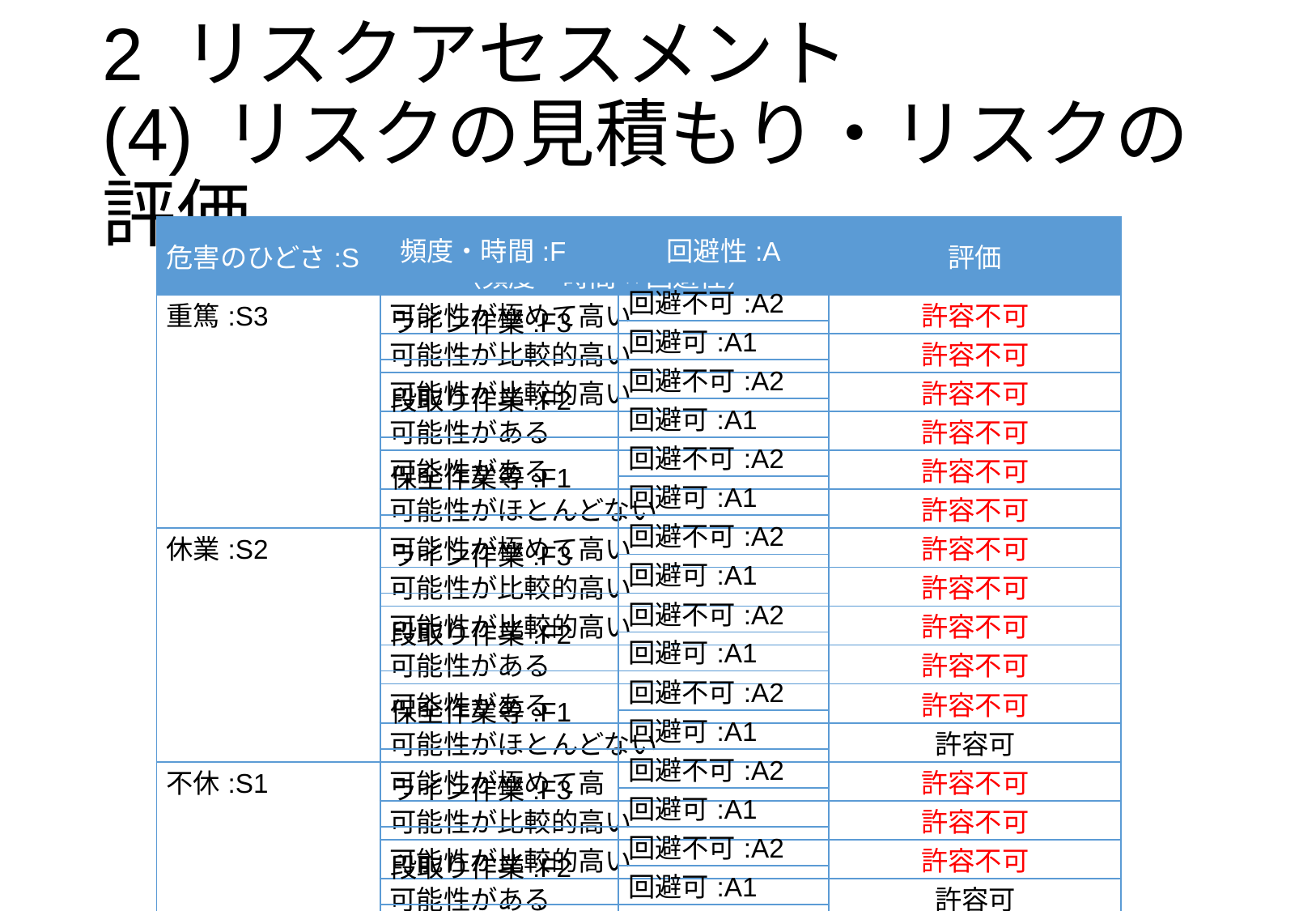

# 2 リスクアセスメント (4)	リスクの見積もり・リスクの評価
| 危害のひどさ:S | 可能性の定義 （頻度・時間×回避性） | 評価 |
| --- | --- | --- |
| 重篤:S3 | 可能性が極めて高い | 許容不可 |
|  | 可能性が比較的高い | 許容不可 |
|  | 可能性が比較的高い | 許容不可 |
|  | 可能性がある | 許容不可 |
|  | 可能性がある | 許容不可 |
|  | 可能性がほとんどない | 許容不可 |
| 休業:S2 | 可能性が極めて高い | 許容不可 |
|  | 可能性が比較的高い | 許容不可 |
|  | 可能性が比較的高い | 許容不可 |
|  | 可能性がある | 許容不可 |
|  | 可能性がある | 許容不可 |
|  | 可能性がほとんどない | 許容可 |
| 不休:S1 | 可能性が極めて高 | 許容不可 |
|  | 可能性が比較的高い | 許容不可 |
|  | 可能性が比較的高い | 許容不可 |
|  | 可能性がある | 許容可 |
|  | 可能性がある | 許容可 |
|  | 可能性がほとんどない | 許容可 |
| 頻度・時間:F | 回避性:A |
| --- | --- |
| ライン作業:F3 | 回避不可:A2 |
|  | 回避可:A1 |
| 段取り作業:F2 | 回避不可:A2 |
|  | 回避可:A1 |
| 保全作業等:F1 | 回避不可:A2 |
|  | 回避可:A1 |
| ライン作業:F3 | 回避不可:A2 |
|  | 回避可:A1 |
| 段取り作業:F2 | 回避不可:A2 |
|  | 回避可:A1 |
| 保全作業等:F1 | 回避不可:A2 |
|  | 回避可:A1 |
| ライン作業:F3 | 回避不可:A2 |
|  | 回避可:A1 |
| 段取り作業:F2 | 回避不可:A2 |
|  | 回避可:A1 |
| 保全作業等:F1 | 回避不可:A2 |
|  | 回避可:A1 |